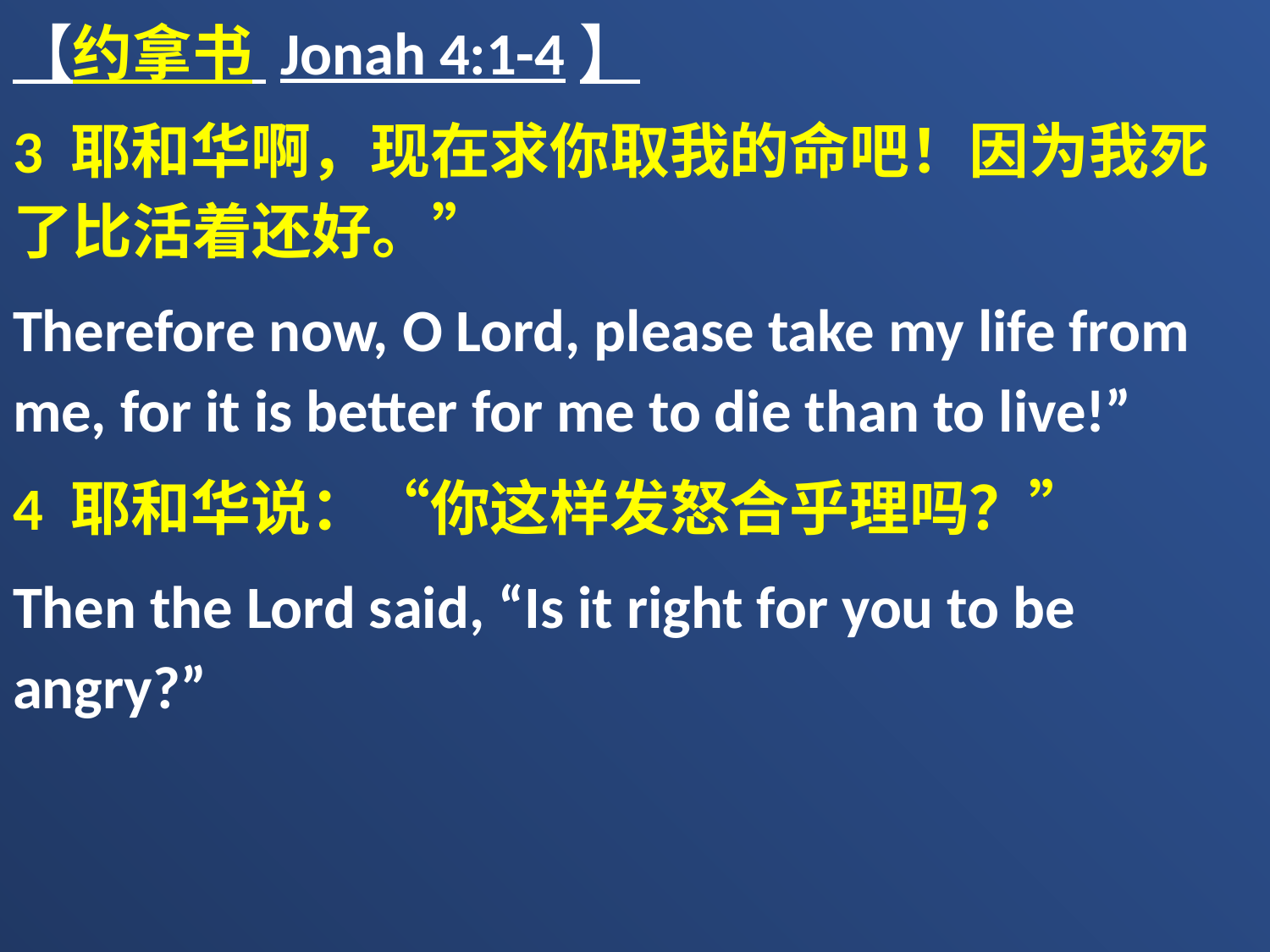

【约拿书 Jonah 4:1-4】
3 耶和华啊，现在求你取我的命吧！因为我死了比活着还好。”
Therefore now, O Lord, please take my life from me, for it is better for me to die than to live!”
4 耶和华说：“你这样发怒合乎理吗？”
Then the Lord said, “Is it right for you to be angry?”